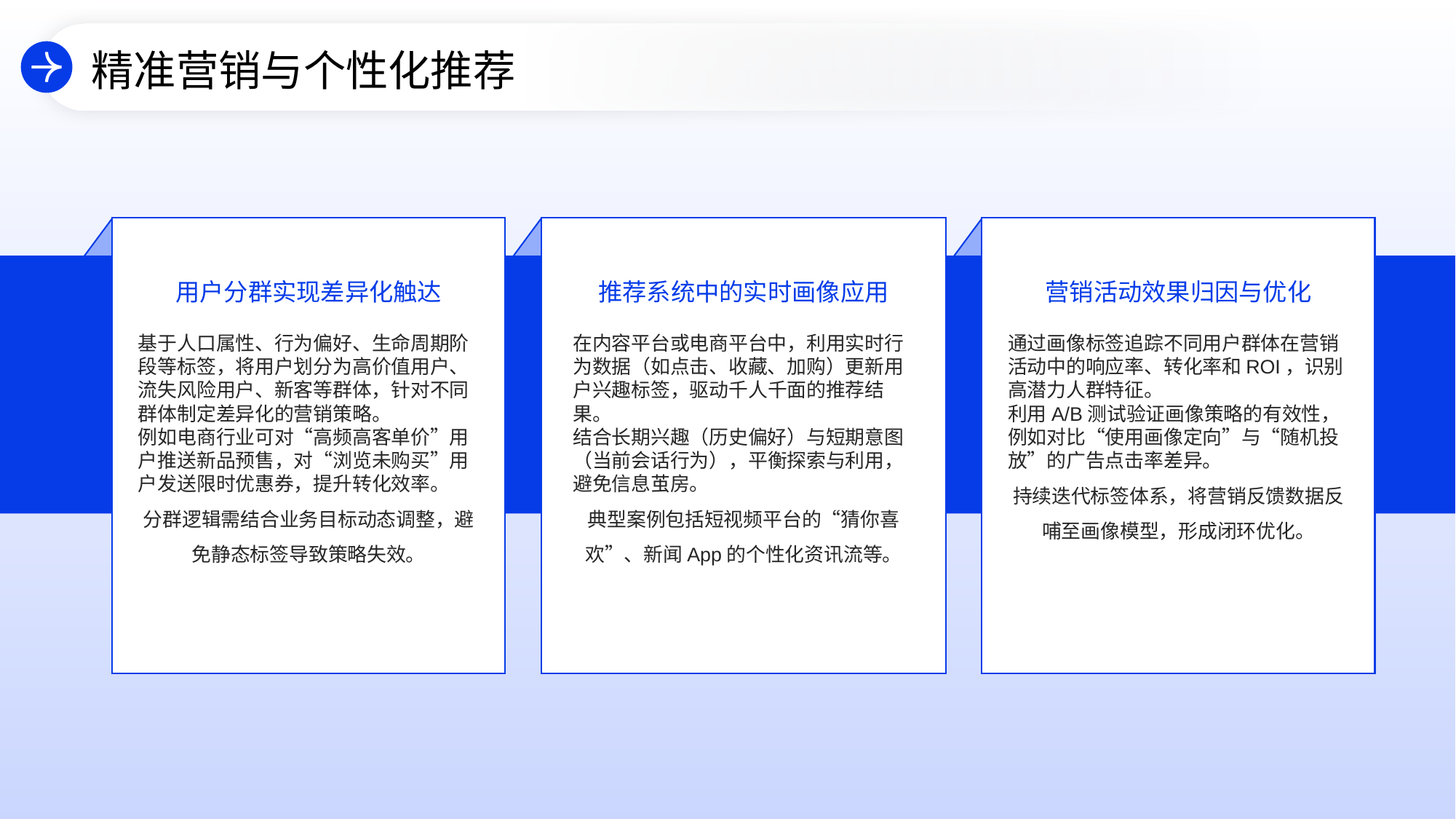

精准营销与个性化推荐

用户分群实现差异化触达
推荐系统中的实时画像应用
营销活动效果归因与优化

基于人口属性、行为偏好、生命周期阶段等标签，将用户划分为高价值用户、流失风险用户、新客等群体，针对不同群体制定差异化的营销策略。
例如电商行业可对“高频高客单价”用户推送新品预售，对“浏览未购买”用户发送限时优惠券，提升转化效率。
分群逻辑需结合业务目标动态调整，避免静态标签导致策略失效。
在内容平台或电商平台中，利用实时行为数据（如点击、收藏、加购）更新用户兴趣标签，驱动千人千面的推荐结果。
结合长期兴趣（历史偏好）与短期意图（当前会话行为），平衡探索与利用，避免信息茧房。
典型案例包括短视频平台的“猜你喜欢”、新闻App的个性化资讯流等。
通过画像标签追踪不同用户群体在营销活动中的响应率、转化率和ROI，识别高潜力人群特征。
利用A/B测试验证画像策略的有效性，例如对比“使用画像定向”与“随机投放”的广告点击率差异。
持续迭代标签体系，将营销反馈数据反哺至画像模型，形成闭环优化。